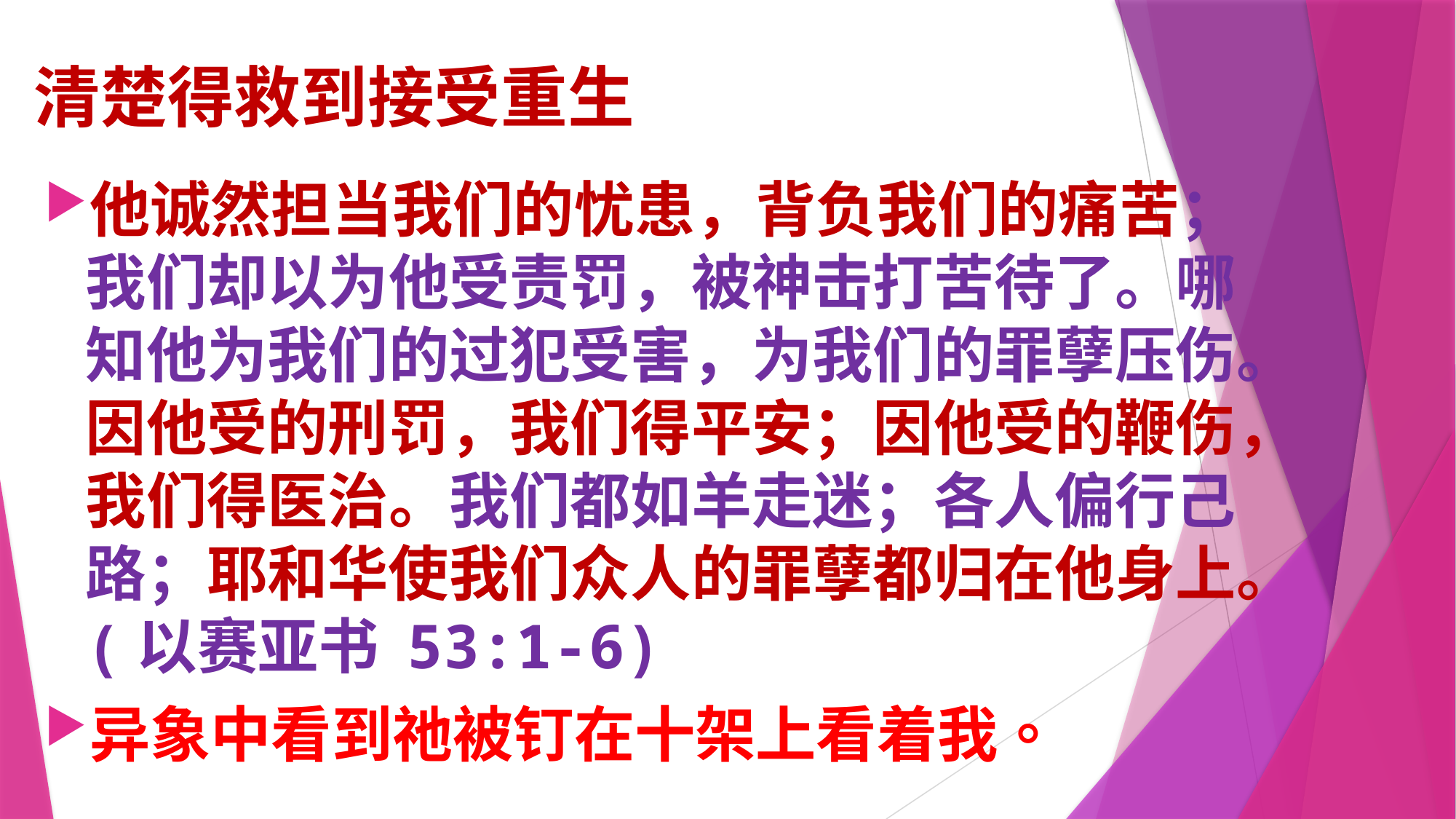

# 清楚得救到接受重生
他诚然担当我们的忧患，背负我们的痛苦；我们却以为他受责罚，被神击打苦待了。哪知他为我们的过犯受害，为我们的罪孽压伤。因他受的刑罚，我们得平安；因他受的鞭伤，我们得医治。我们都如羊走迷；各人偏行己路；耶和华使我们众人的罪孽都归在他身上。(以赛亚书 53:1-6)
异象中看到祂被钉在十架上看着我。